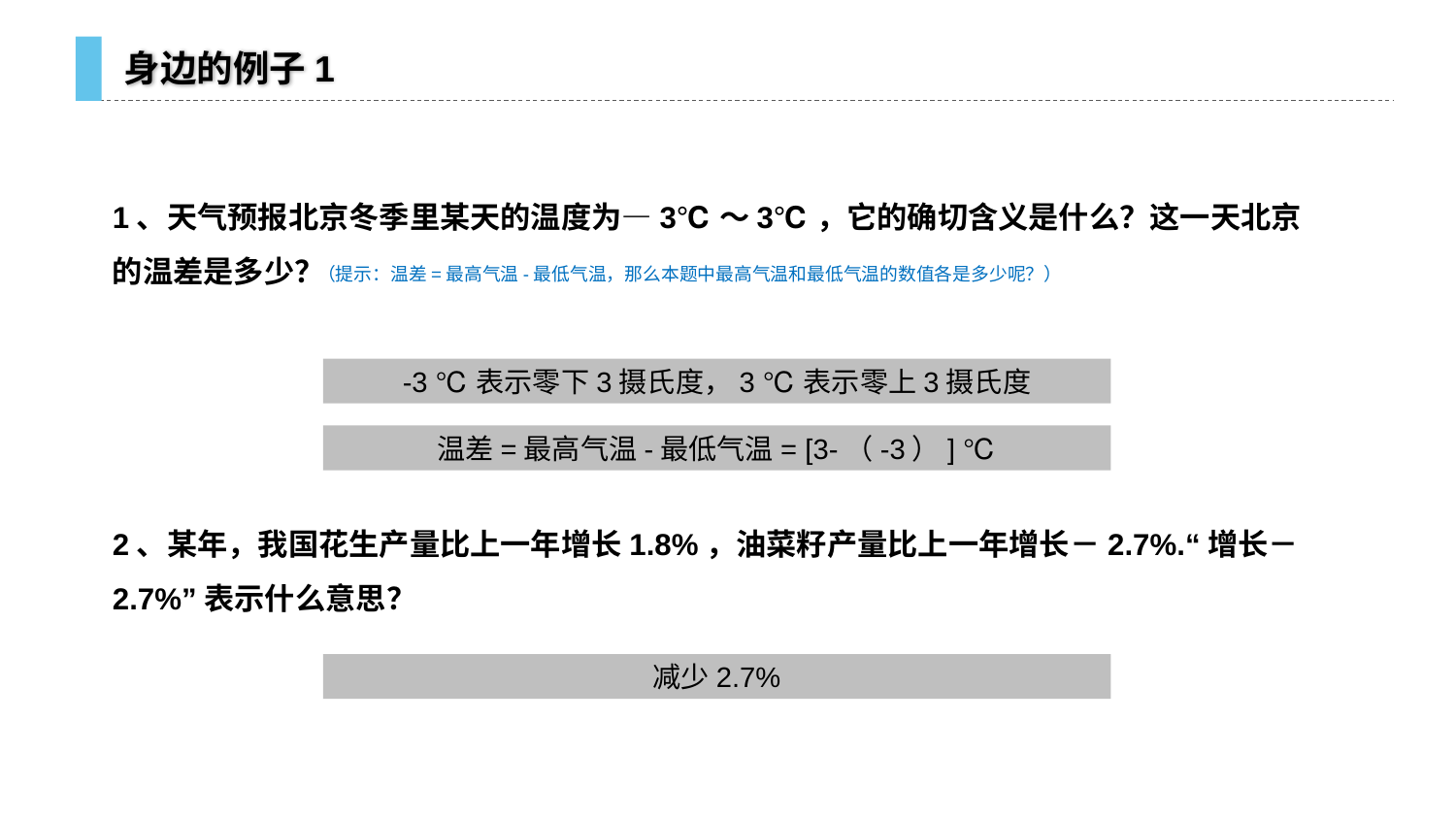

身边的例子1
1、天气预报北京冬季里某天的温度为―3℃～3℃，它的确切含义是什么？这一天北京的温差是多少？

2、某年，我国花生产量比上一年增长1.8%，油菜籽产量比上一年增长－2.7%.“增长－2.7%”表示什么意思？

（提示：温差=最高气温-最低气温，那么本题中最高气温和最低气温的数值各是多少呢？）
-3 ℃表示零下3摄氏度，3 ℃表示零上3摄氏度
温差=最高气温-最低气温= [3-（-3）] ℃
减少2.7%